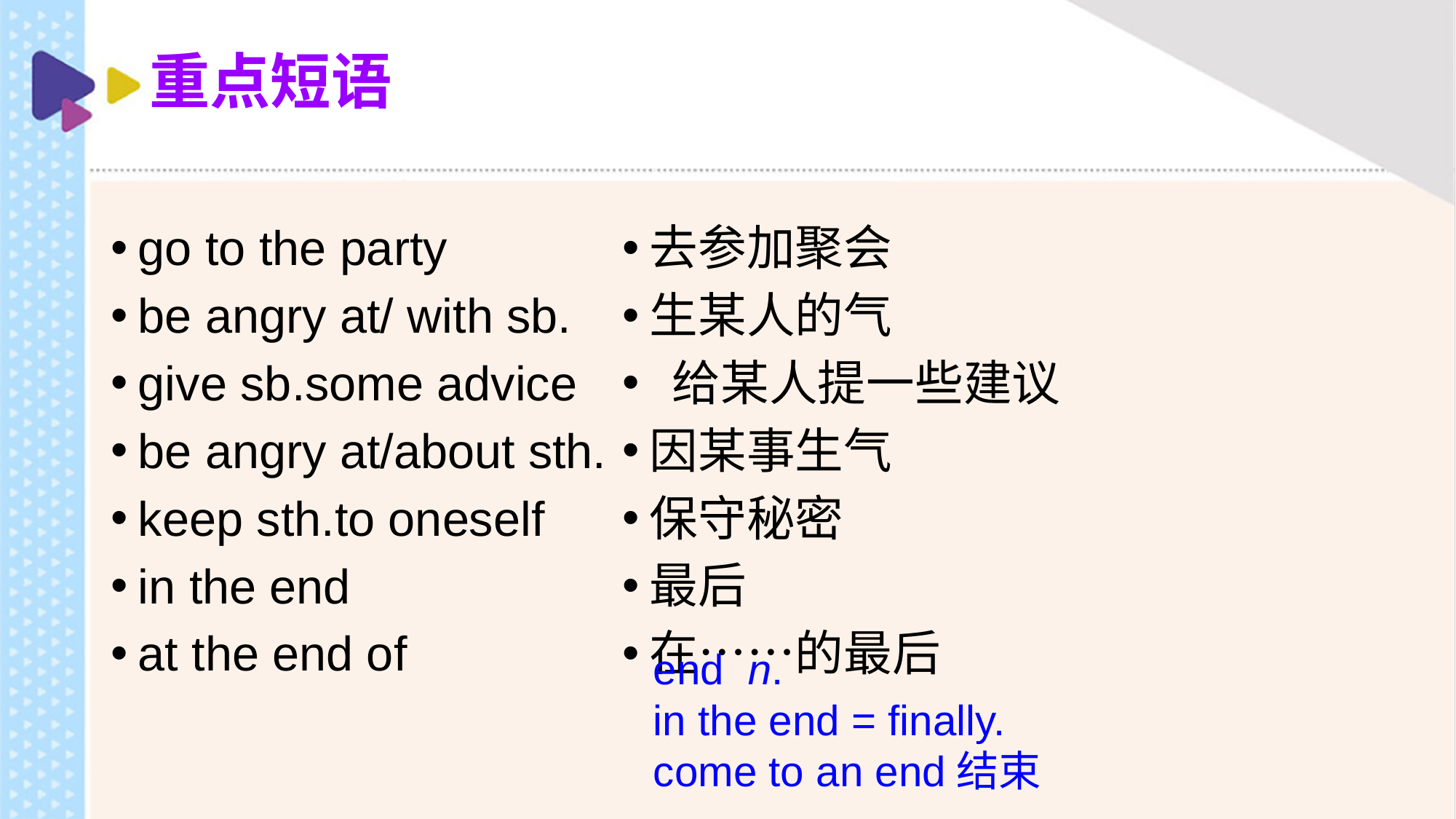

# 重点短语
go to the party
be angry at/ with sb.
give sb.some advice
be angry at/about sth.
keep sth.to oneself
in the end
at the end of
去参加聚会
生某人的气
 给某人提一些建议
因某事生气
保守秘密
最后
在……的最后
end  n.
in the end = finally.
come to an end结束